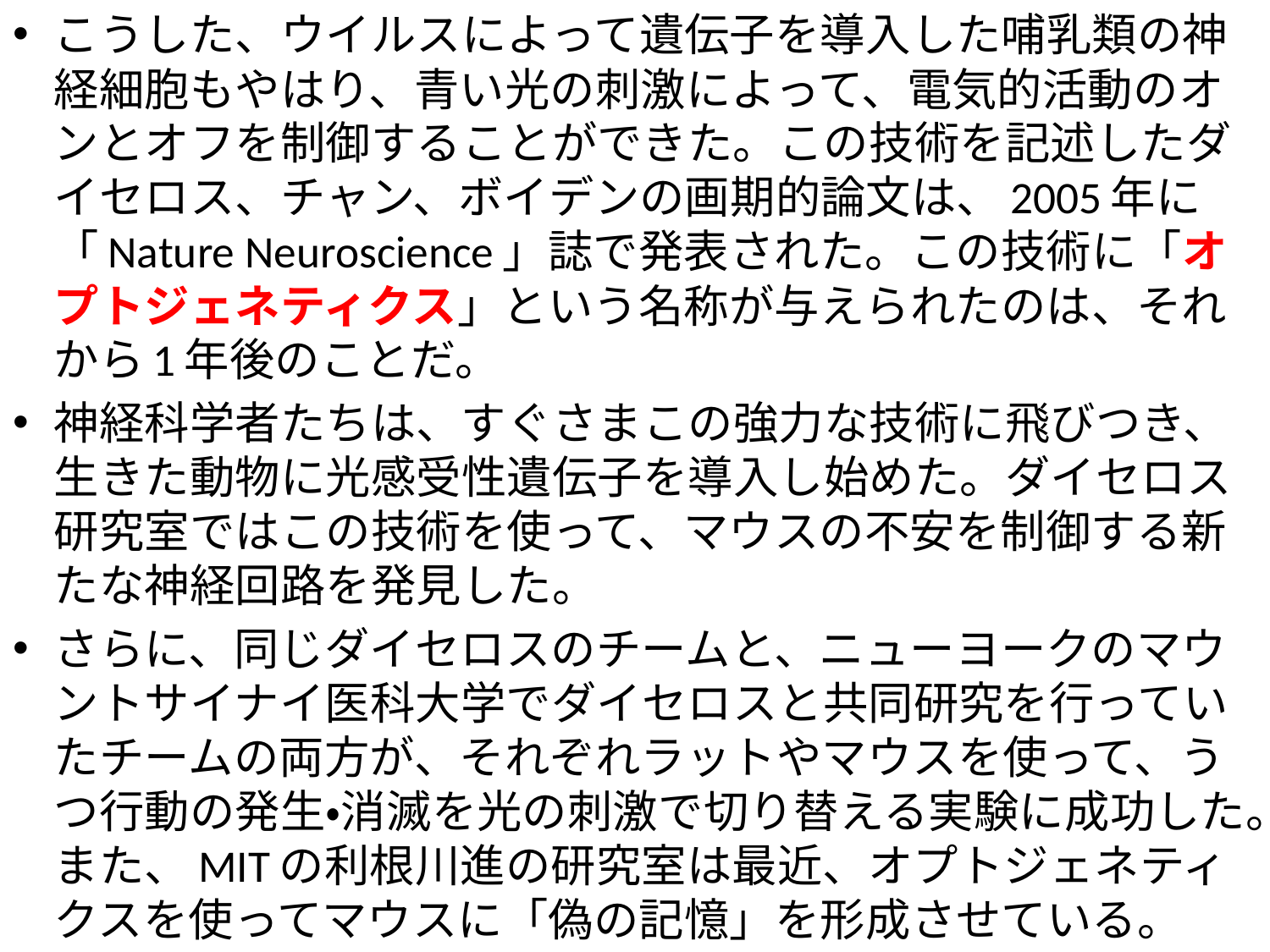

こうした、ウイルスによって遺伝子を導入した哺乳類の神経細胞もやはり、青い光の刺激によって、電気的活動のオンとオフを制御することができた。この技術を記述したダイセロス、チャン、ボイデンの画期的論文は、2005年に「Nature Neuroscience」誌で発表された。この技術に「オプトジェネティクス」という名称が与えられたのは、それから1年後のことだ。
神経科学者たちは、すぐさまこの強力な技術に飛びつき、生きた動物に光感受性遺伝子を導入し始めた。ダイセロス研究室ではこの技術を使って、マウスの不安を制御する新たな神経回路を発見した。
さらに、同じダイセロスのチームと、ニューヨークのマウントサイナイ医科大学でダイセロスと共同研究を行っていたチームの両方が、それぞれラットやマウスを使って、うつ行動の発生・消滅を光の刺激で切り替える実験に成功した。また、MITの利根川進の研究室は最近、オプトジェネティクスを使ってマウスに「偽の記憶」を形成させている。